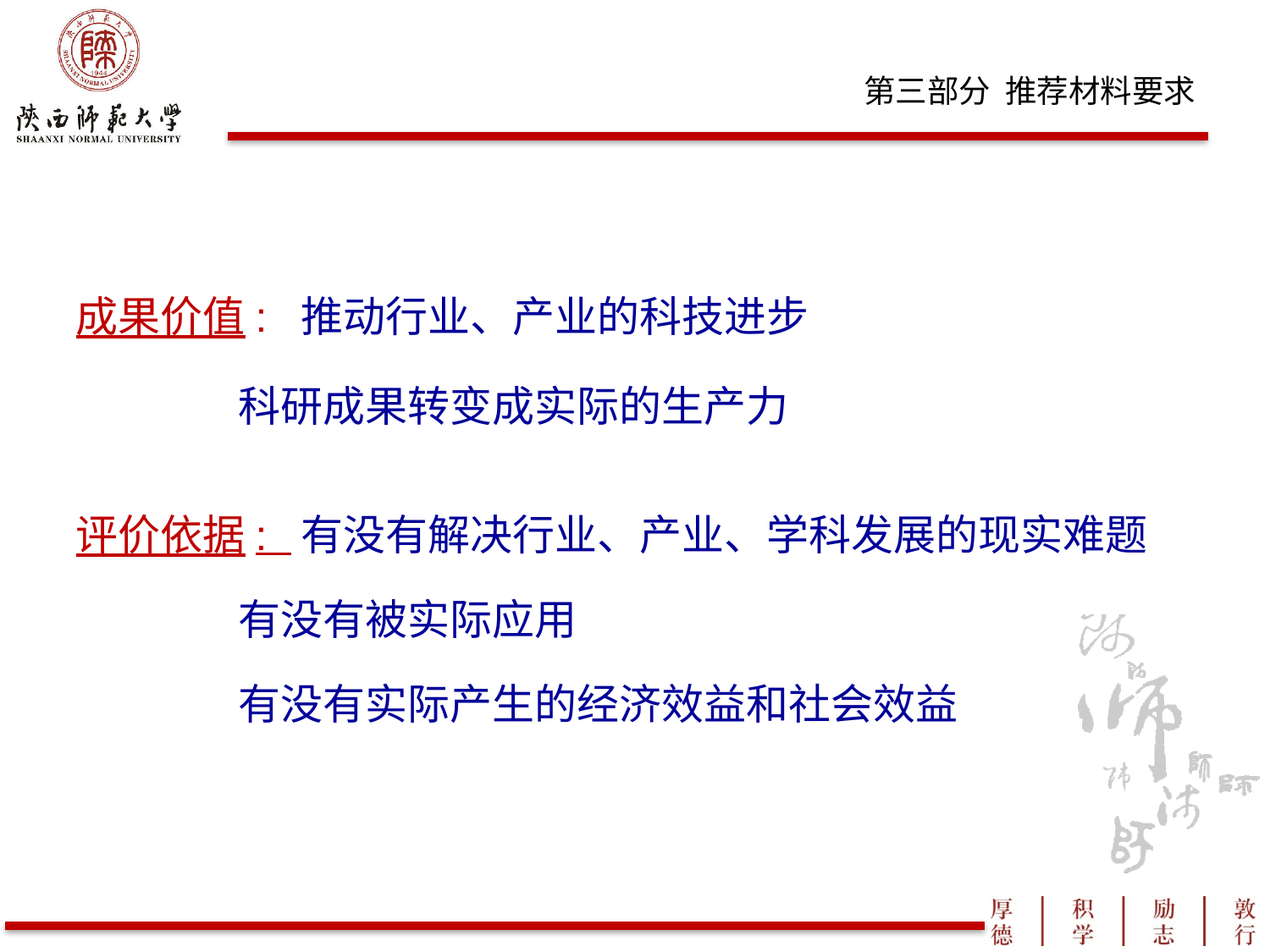

成果价值:  推动行业、产业的科技进步
                科研成果转变成实际的生产力

评价依据:  有没有解决行业、产业、学科发展的现实难题
                有没有被实际应用
                有没有实际产生的经济效益和社会效益